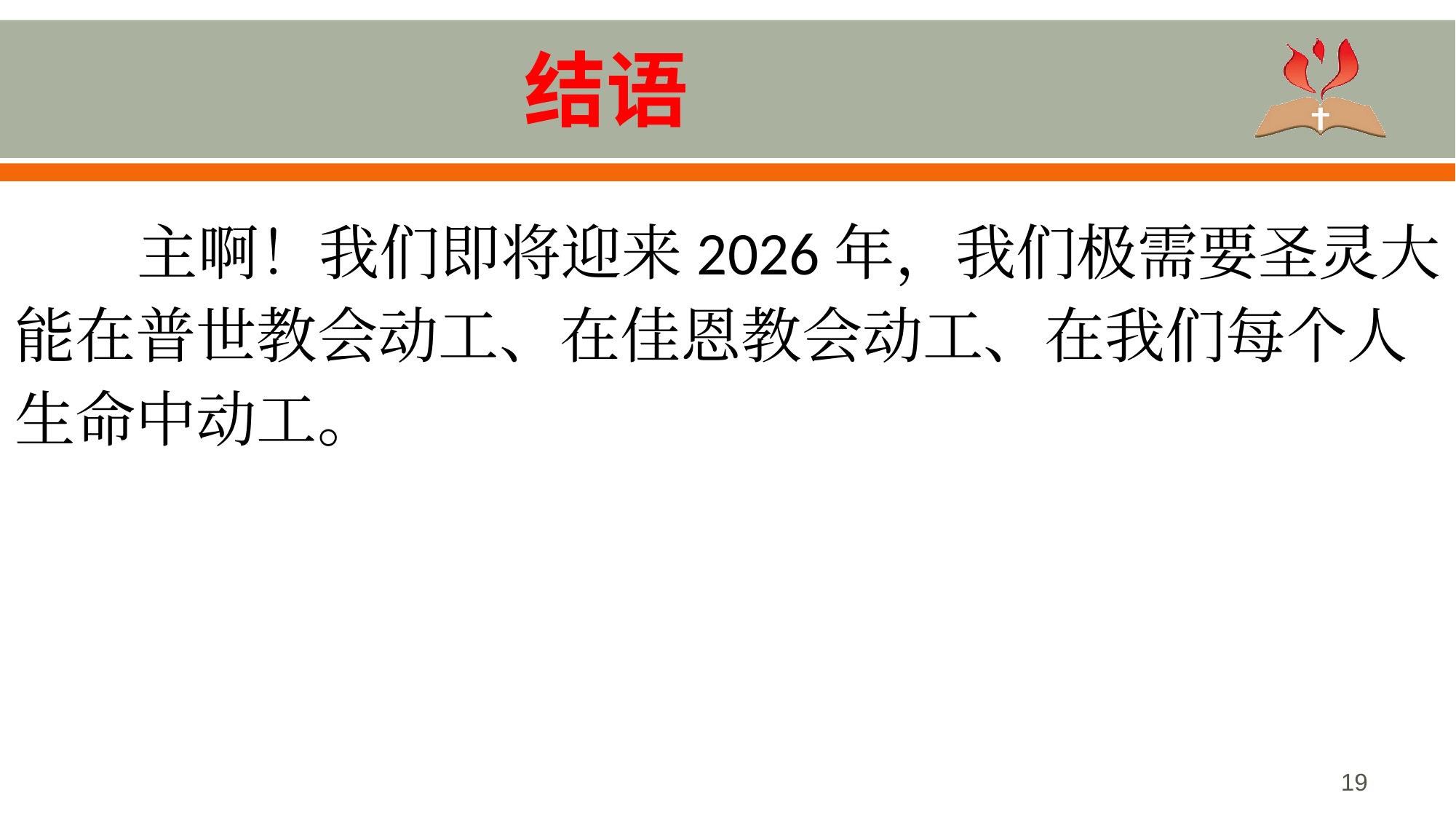

# 结语
主啊！我们即将迎来2026年，我们极需要圣灵大能在普世教会动工、在佳恩教会动工、在我们每个人生命中动工。

19